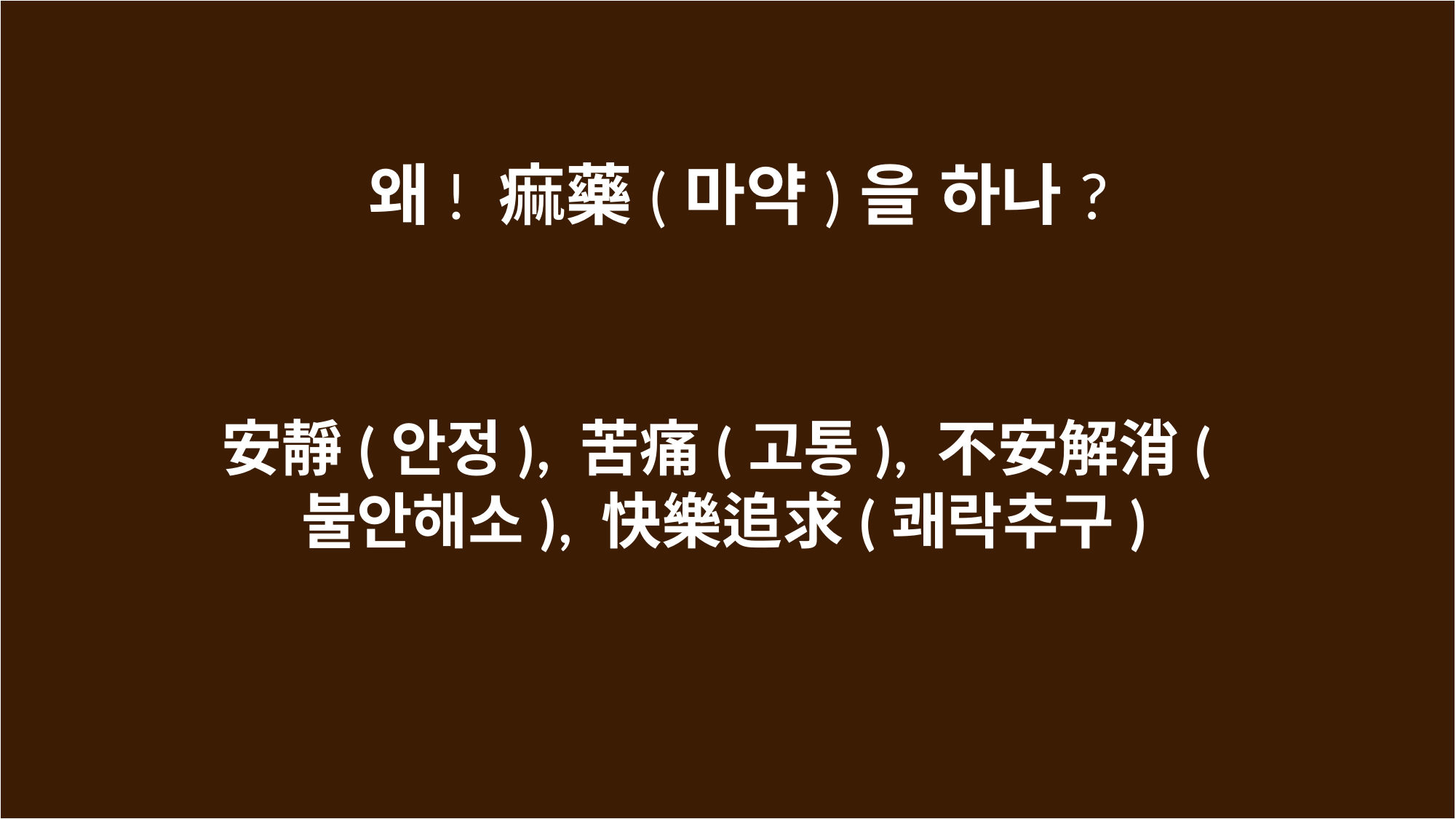

왜! 痲藥(마약)을 하나?

安靜(안정), 苦痛(고통), 不安解消(불안해소), 快樂追求(쾌락추구)